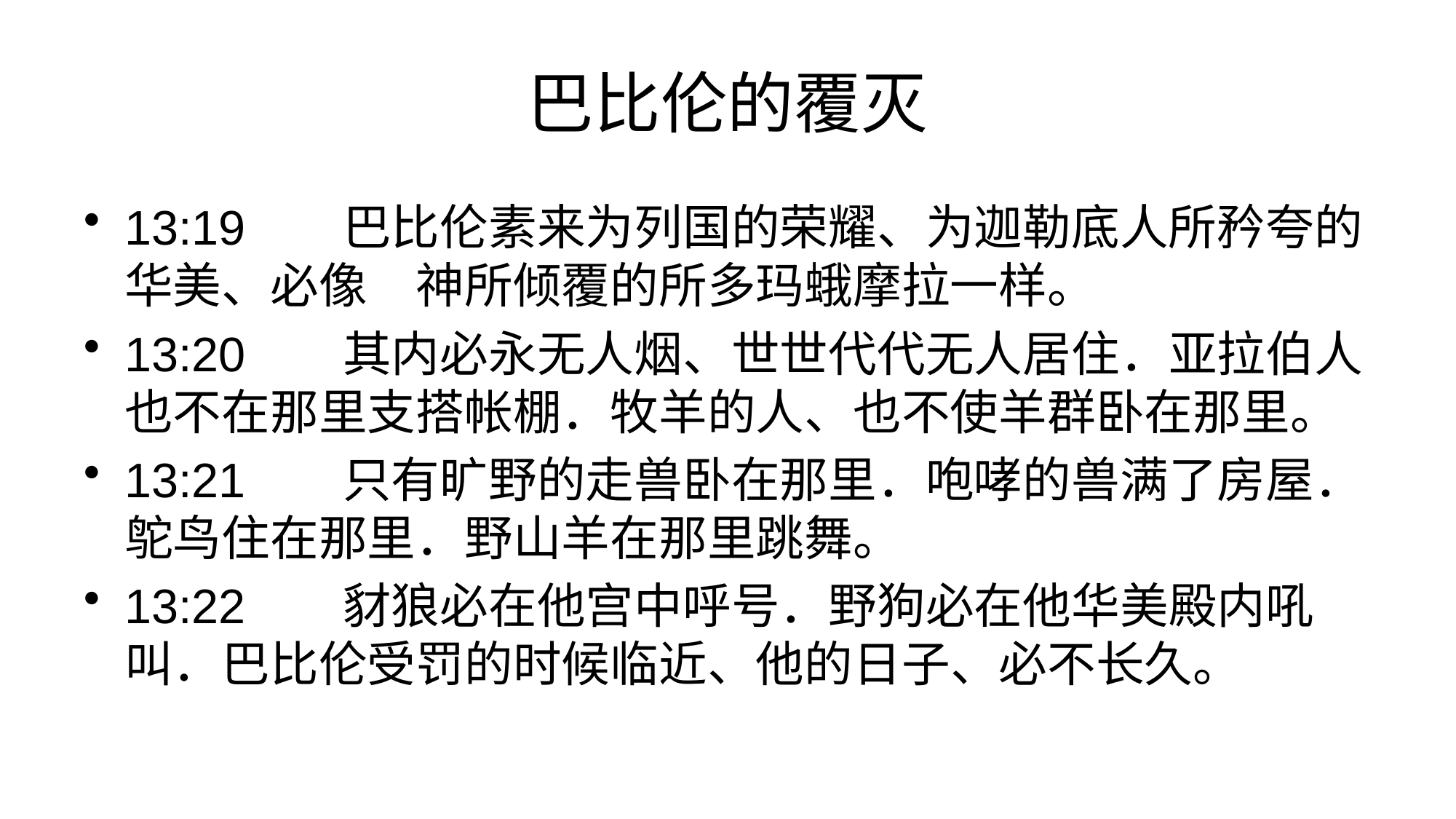

# 巴比伦的覆灭
13:19	巴比伦素来为列国的荣耀、为迦勒底人所矜夸的华美、必像　神所倾覆的所多玛蛾摩拉一样。
13:20	其内必永无人烟、世世代代无人居住．亚拉伯人也不在那里支搭帐棚．牧羊的人、也不使羊群卧在那里。
13:21	只有旷野的走兽卧在那里．咆哮的兽满了房屋．鸵鸟住在那里．野山羊在那里跳舞。
13:22	豺狼必在他宫中呼号．野狗必在他华美殿内吼叫．巴比伦受罚的时候临近、他的日子、必不长久。